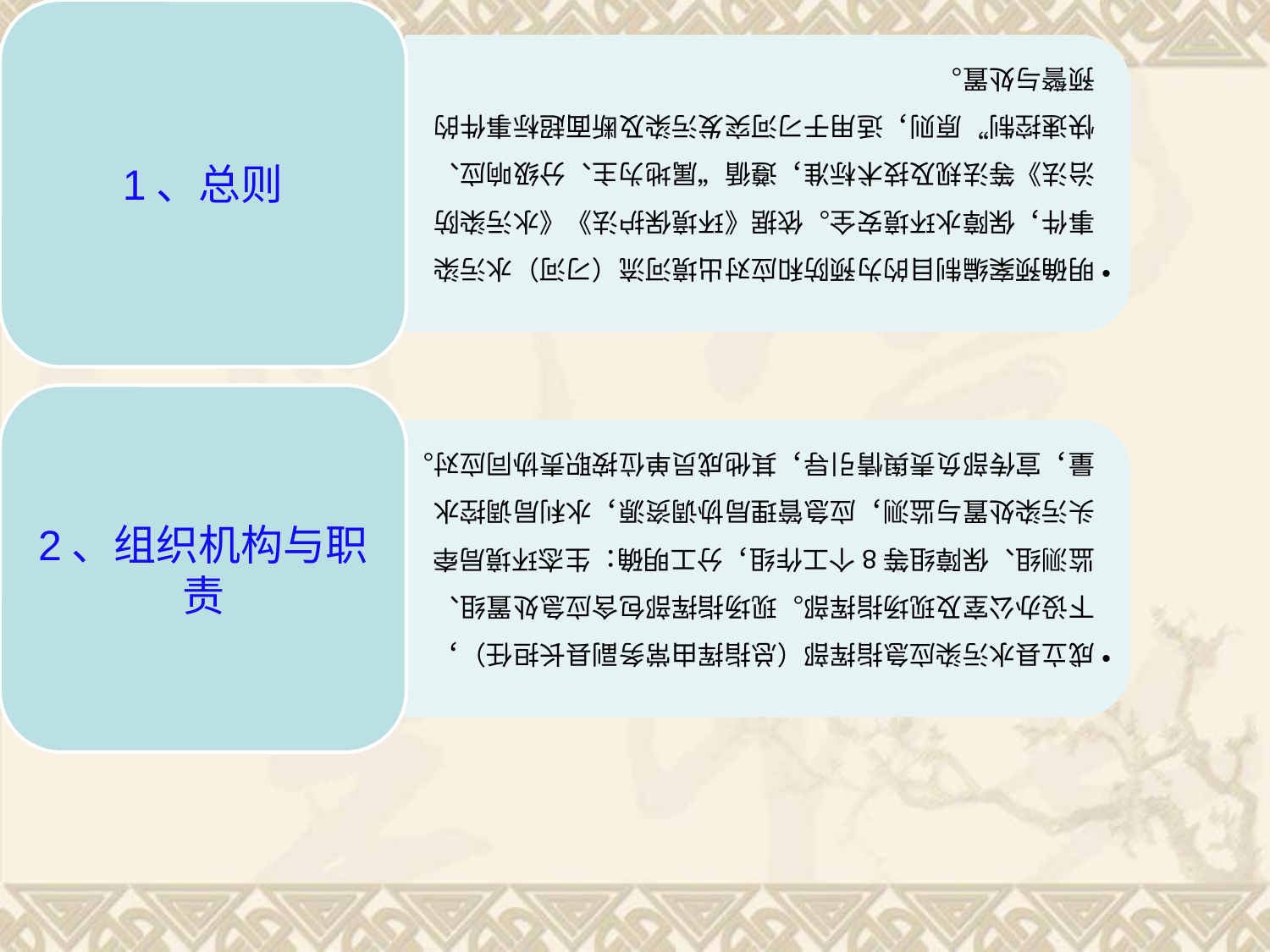

明确预案编制目的为预防和应对出境河流（刁河）水污染事件，保障水环境安全。依据《环境保护法》《水污染防治法》等法规及技术标准，遵循“属地为主、分级响应、快速控制”原则，适用于刁河突发污染及断面超标事件的预警与处置。
1、总则
成立县水污染应急指挥部（总指挥由常务副县长担任），下设办公室及现场指挥部。现场指挥部包含应急处置组、监测组、保障组等8个工作组，分工明确：生态环境局牵头污染处置与监测，应急管理局协调资源，水利局调控水量，宣传部负责舆情引导，其他成员单位按职责协同应对。
2、组织机构与职责